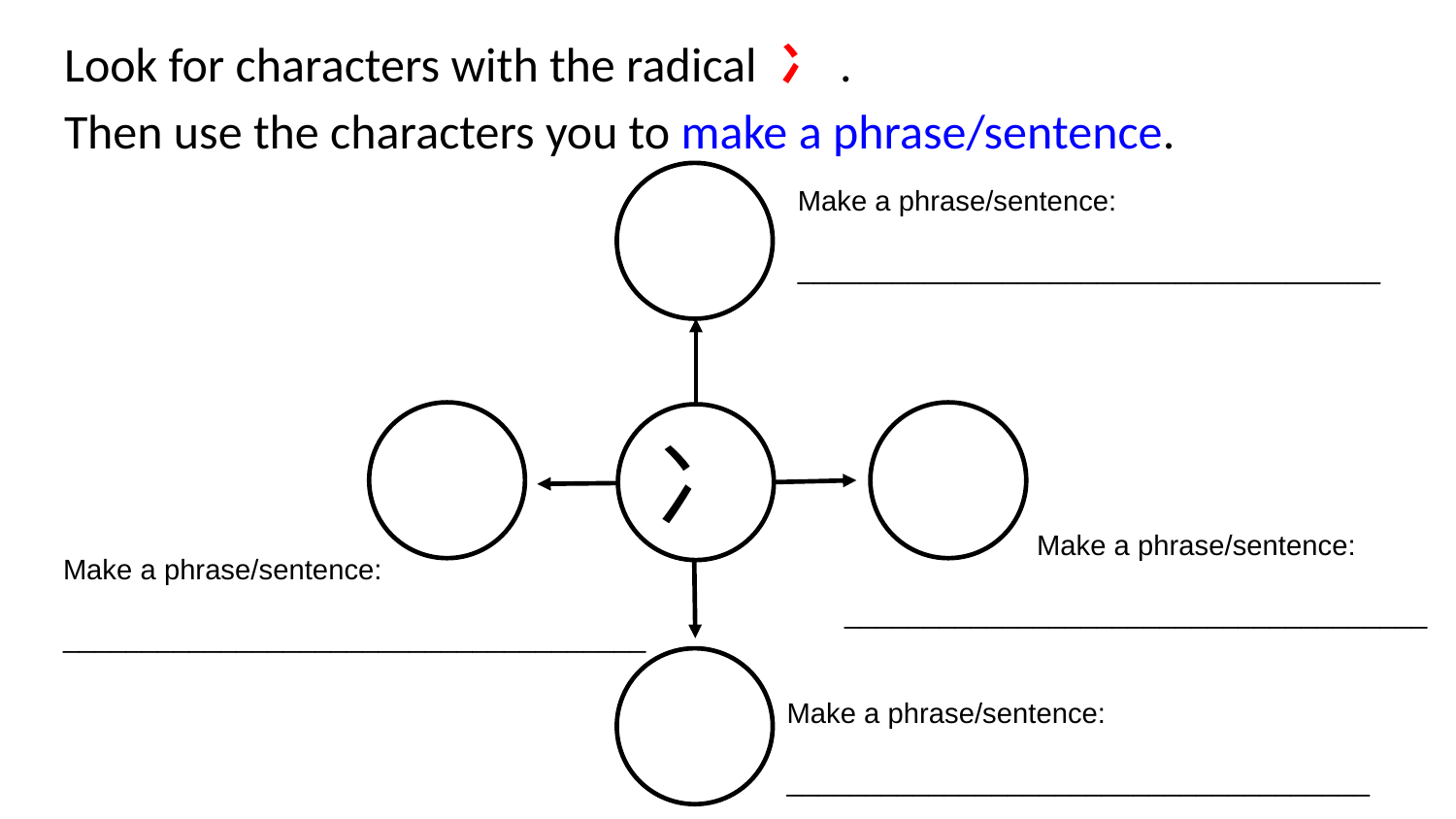

Look for characters with the radical 冫.
Then use the characters you to make a phrase/sentence.

Make a phrase/sentence:
_____________________________________

冫
                        Make a phrase/sentence:
_____________________________________
Make a phrase/sentence:
_____________________________________

Make a phrase/sentence:
_____________________________________